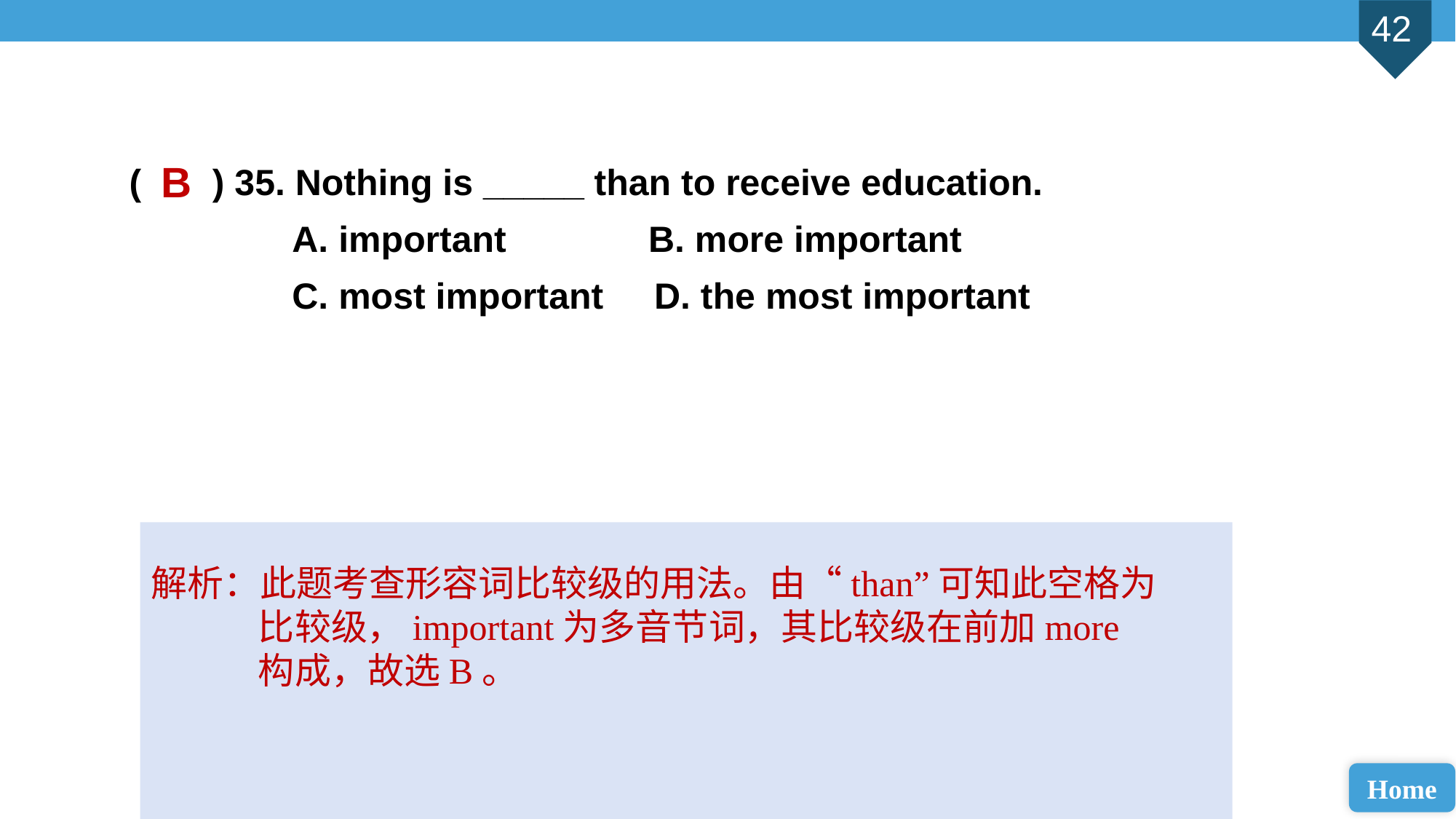

(       ) 35. Nothing is _____ than to receive education.
                A. important              B. more important
                C. most important     D. the most important
B

解析：此题考查形容词比较级的用法。由“than”可知此空格为比较级，important为多音节词，其比较级在前加more构成，故选B。